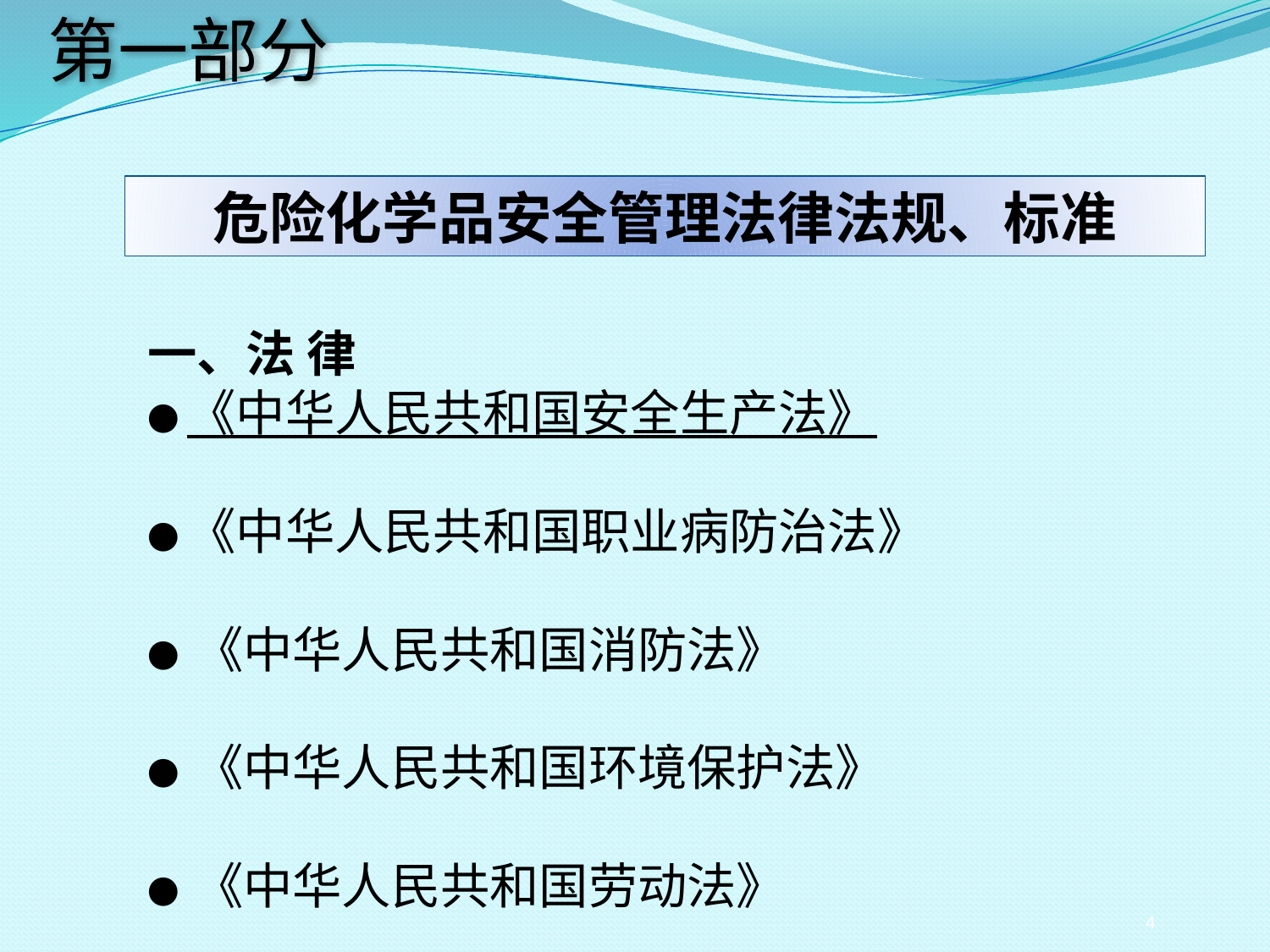

第一部分
危险化学品安全管理法律法规、标准
一、法 律
●《中华人民共和国安全生产法》

●《中华人民共和国职业病防治法》

● 《中华人民共和国消防法》

● 《中华人民共和国环境保护法》

● 《中华人民共和国劳动法》

4